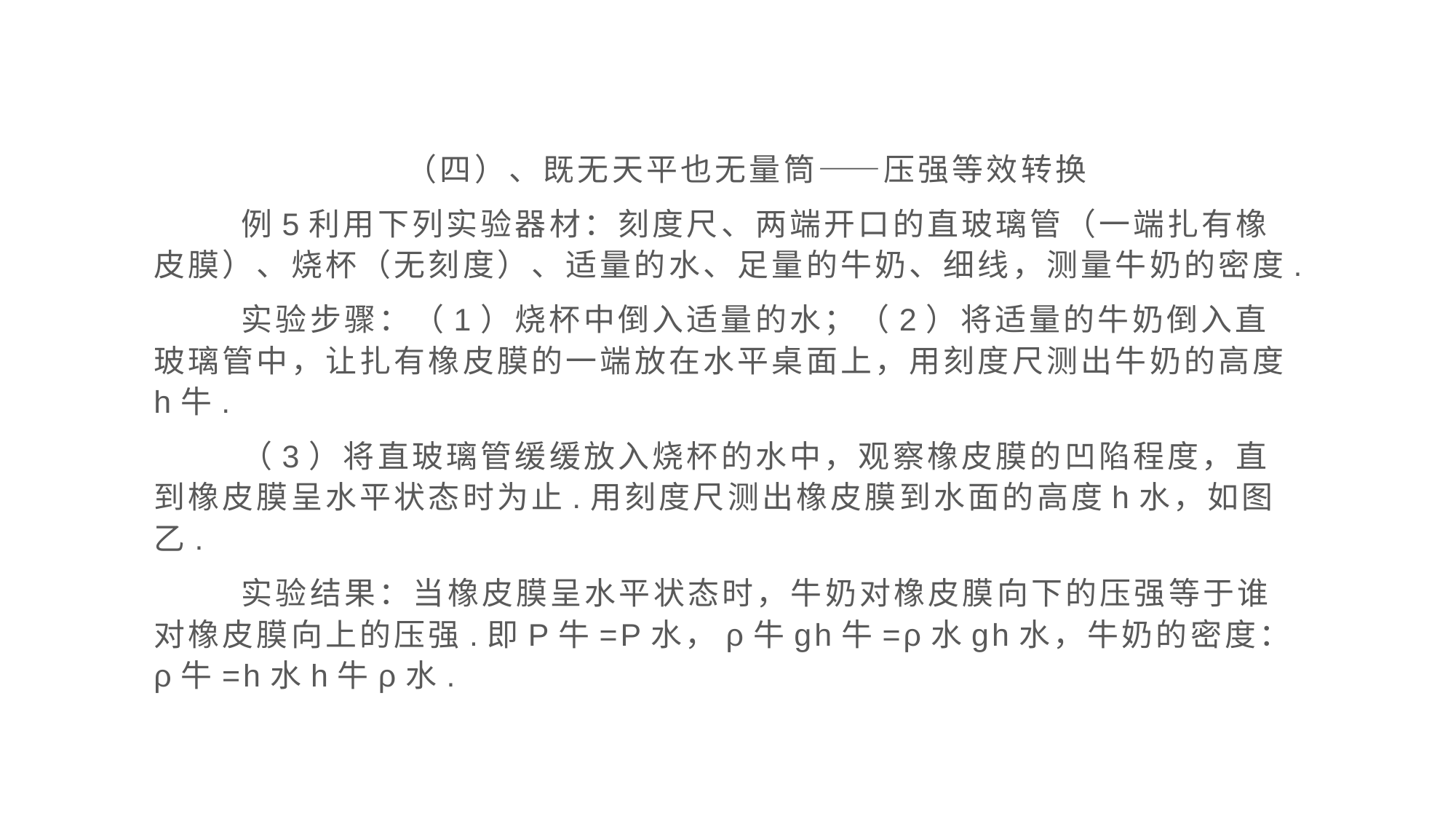

（四）、既无天平也无量筒——压强等效转换
        例5利用下列实验器材：刻度尺、两端开口的直玻璃管（一端扎有橡皮膜）、烧杯（无刻度）、适量的水、足量的牛奶、细线，测量牛奶的密度.
        实验步骤：（1）烧杯中倒入适量的水；（2）将适量的牛奶倒入直玻璃管中，让扎有橡皮膜的一端放在水平桌面上，用刻度尺测出牛奶的高度h牛.
        （3）将直玻璃管缓缓放入烧杯的水中，观察橡皮膜的凹陷程度，直到橡皮膜呈水平状态时为止.用刻度尺测出橡皮膜到水面的高度h水，如图乙.
        实验结果：当橡皮膜呈水平状态时，牛奶对橡皮膜向下的压强等于谁对橡皮膜向上的压强.即P牛=P水，ρ牛gh牛=ρ水gh水，牛奶的密度：ρ牛=h水h牛ρ水.